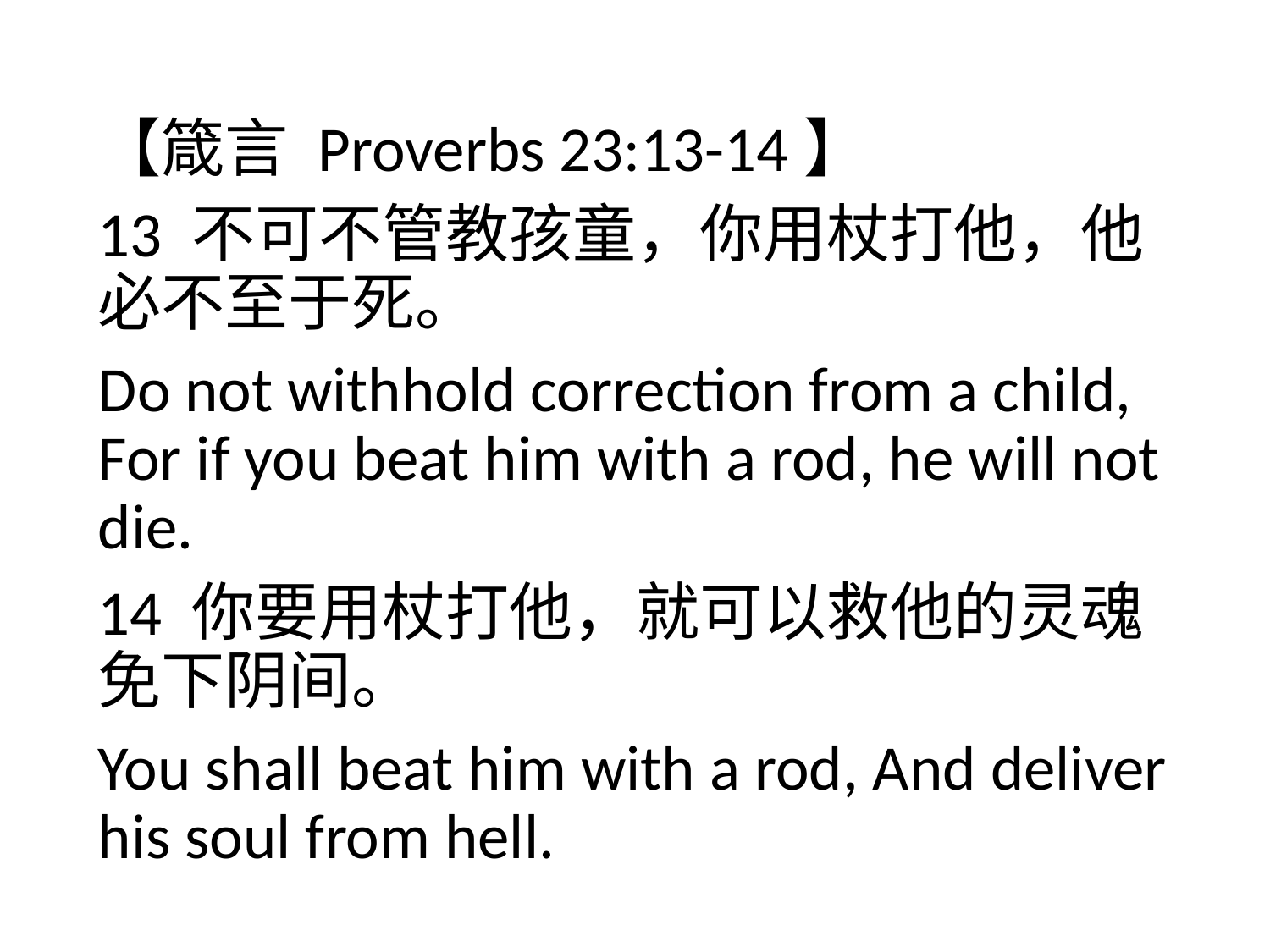

【箴言 Proverbs 23:13-14】
13 不可不管教孩童，你用杖打他，他必不至于死。
Do not withhold correction from a child, For if you beat him with a rod, he will not die.
14 你要用杖打他，就可以救他的灵魂免下阴间。
You shall beat him with a rod, And deliver his soul from hell.